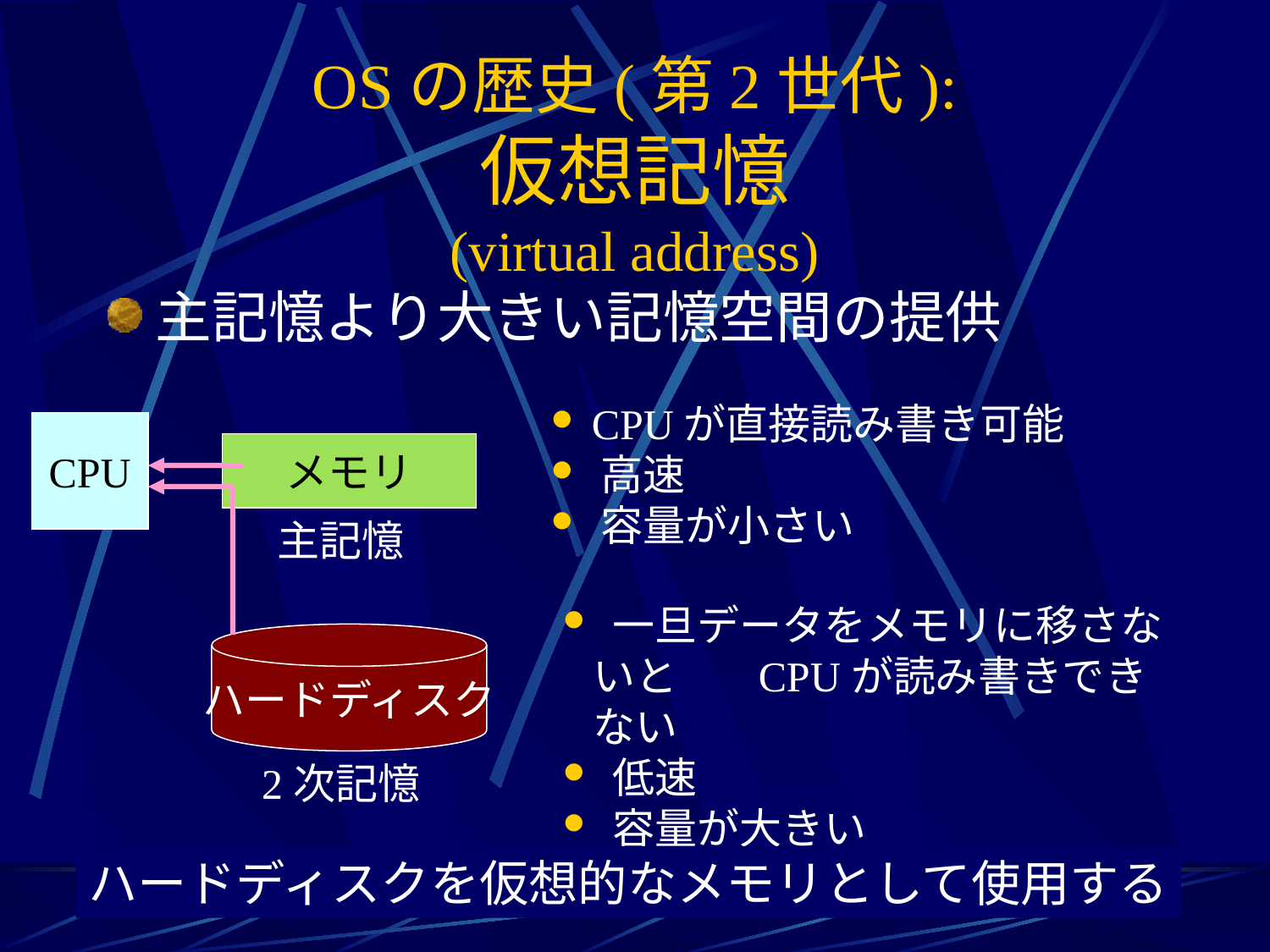

# OSの歴史(第2世代): 仮想記憶 (virtual address)
主記憶より大きい記憶空間の提供
 CPUが直接読み書き可能
 高速
 容量が小さい
CPU
メモリ
主記憶

 一旦データをメモリに移さないと   　CPUが読み書きできない
 低速
 容量が大きい
ハードディスク
2次記憶
ハードディスクを仮想的なメモリとして使用する